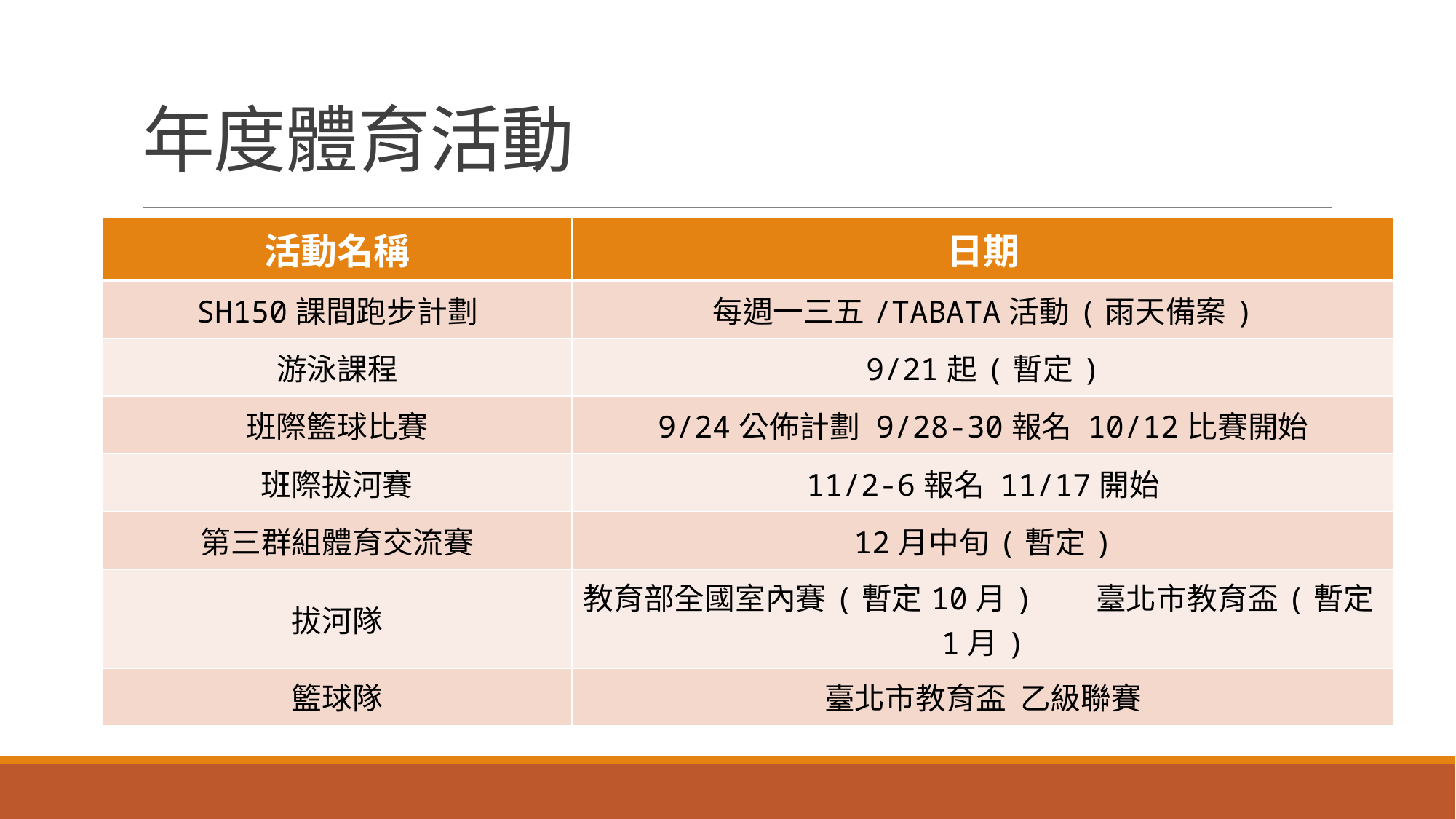

# 年度體育活動
| 活動名稱 | 日期 |
| --- | --- |
| SH150課間跑步計劃 | 每週一三五/TABATA活動(雨天備案) |
| 游泳課程 | 9/21起(暫定) |
| 班際籃球比賽 | 9/24公佈計劃 9/28-30報名 10/12比賽開始 |
| 班際拔河賽 | 11/2-6報名 11/17開始 |
| 第三群組體育交流賽 | 12月中旬(暫定) |
| 拔河隊 | 教育部全國室內賽(暫定10月) 臺北市教育盃(暫定1月) |
| 籃球隊 | 臺北市教育盃 乙級聯賽 |